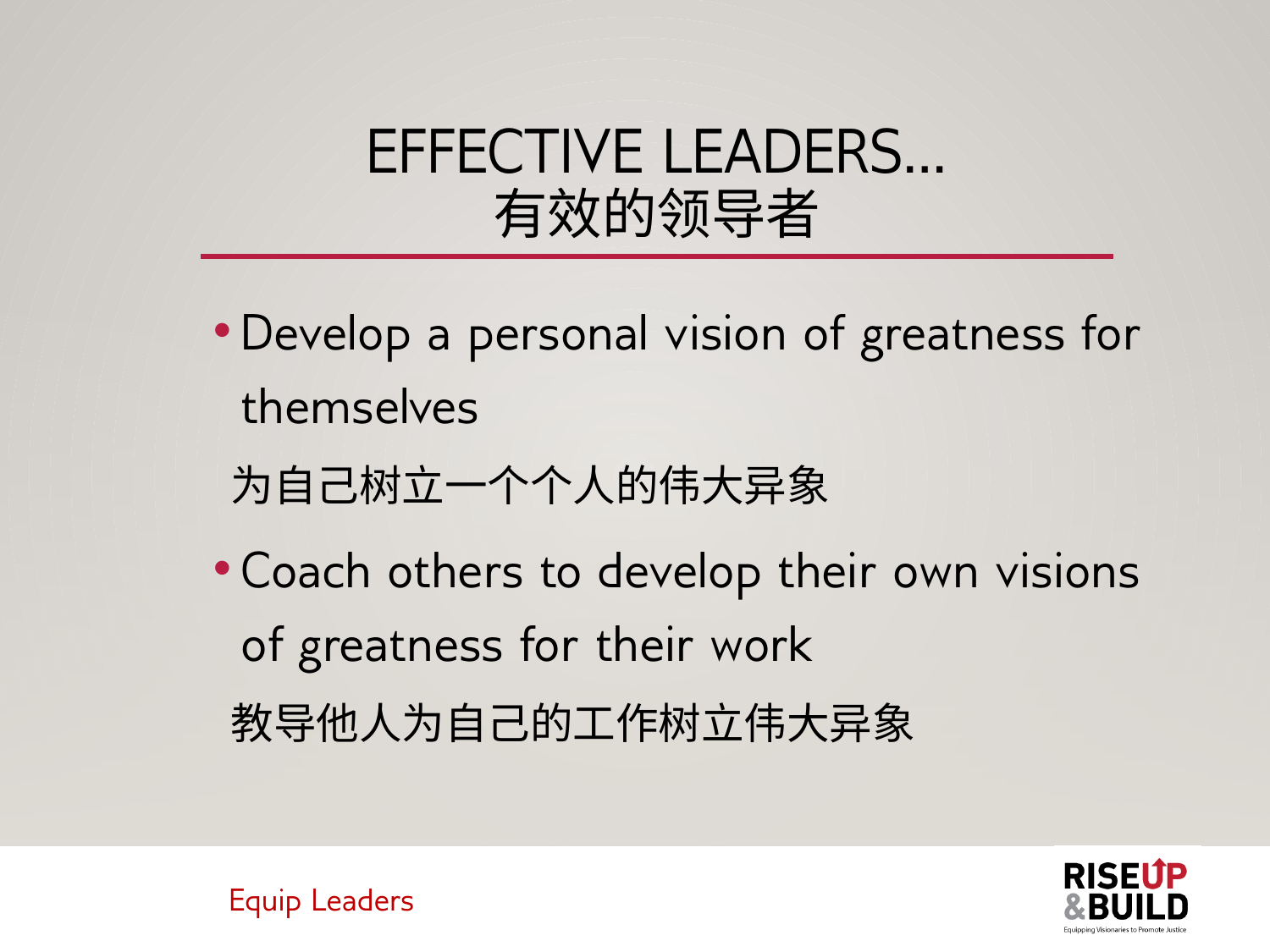

# EFFECTIVE LEADERS… 有效的领导者
Develop a personal vision of greatness for themselves
 为自己树立一个个人的伟大异象
Coach others to develop their own visions of greatness for their work
 教导他人为自己的工作树立伟大异象

Equip Leaders